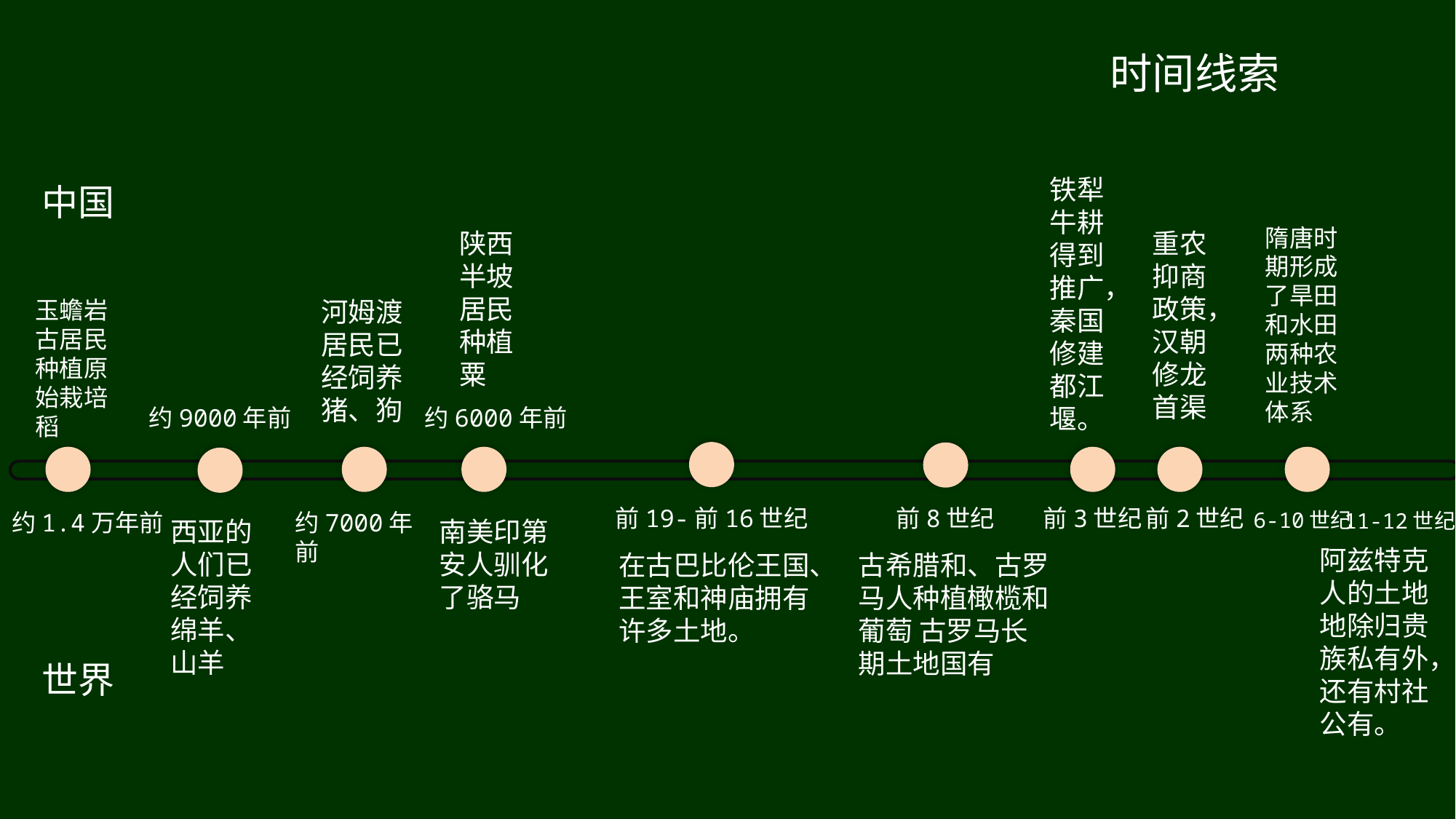

时间线索
铁犁牛耕得到推广，秦国修建都江堰。
中国
隋唐时期形成了旱田和水田两种农业技术体系
陕西半坡居民种植粟
重农抑商政策，汉朝修龙首渠
玉蟾岩古居民种植原始栽培稻
河姆渡居民已经饲养猪、狗
约9000年前
约6000年前

前19-前16世纪
前8世纪
前3世纪
前2世纪
6-10世纪
约1.4万年前
约7000年前
11-12世纪
西亚的人们已经饲养绵羊、山羊
南美印第安人驯化了骆马
阿兹特克人的土地地除归贵族私有外，还有村社公有。
在古巴比伦王国、王室和神庙拥有许多土地。
古希腊和、古罗马人种植橄榄和葡萄 古罗马长期土地国有
世界